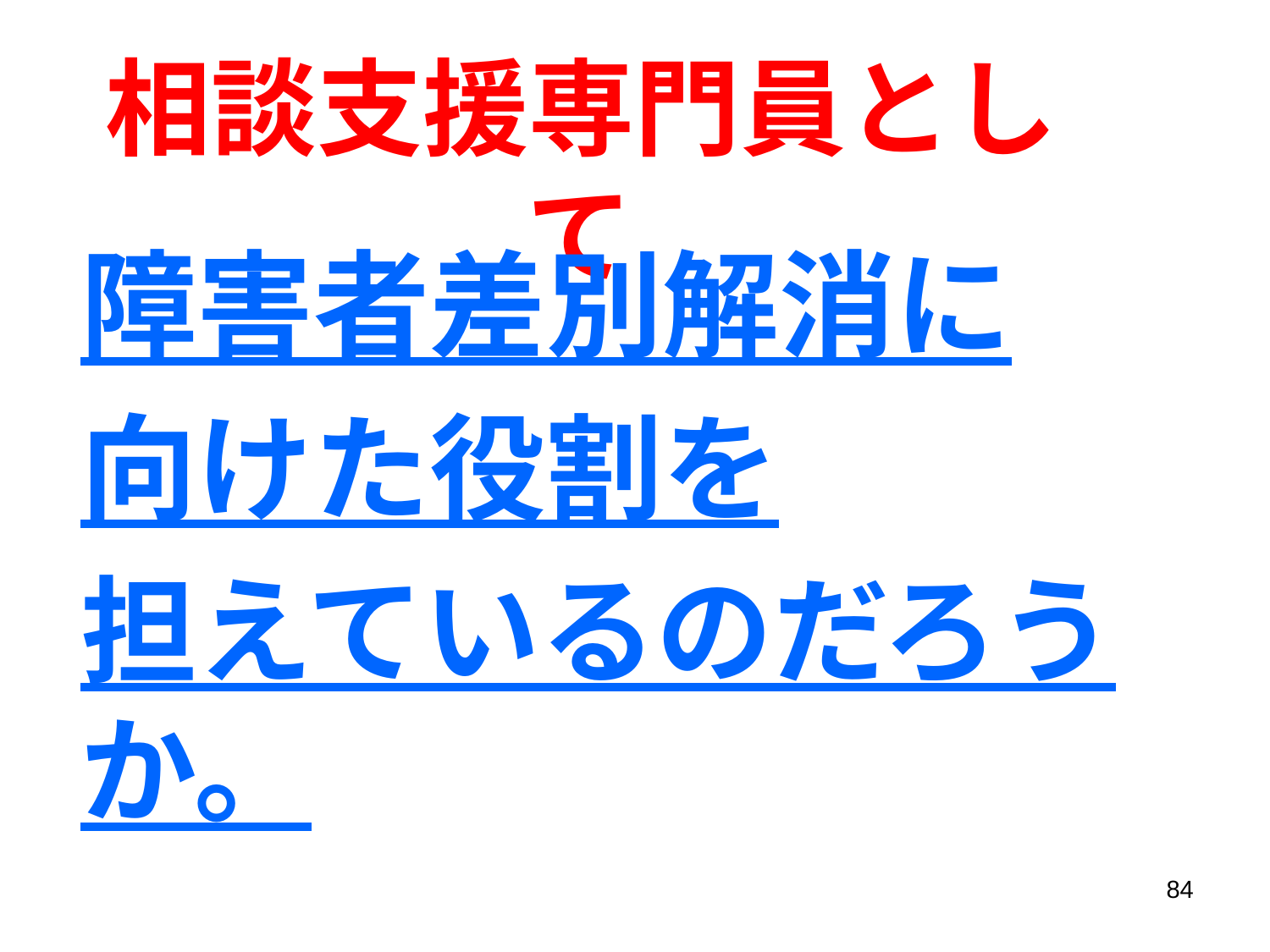

相談支援専門員として
障害者差別解消に
向けた役割を
担えているのだろうか。
84